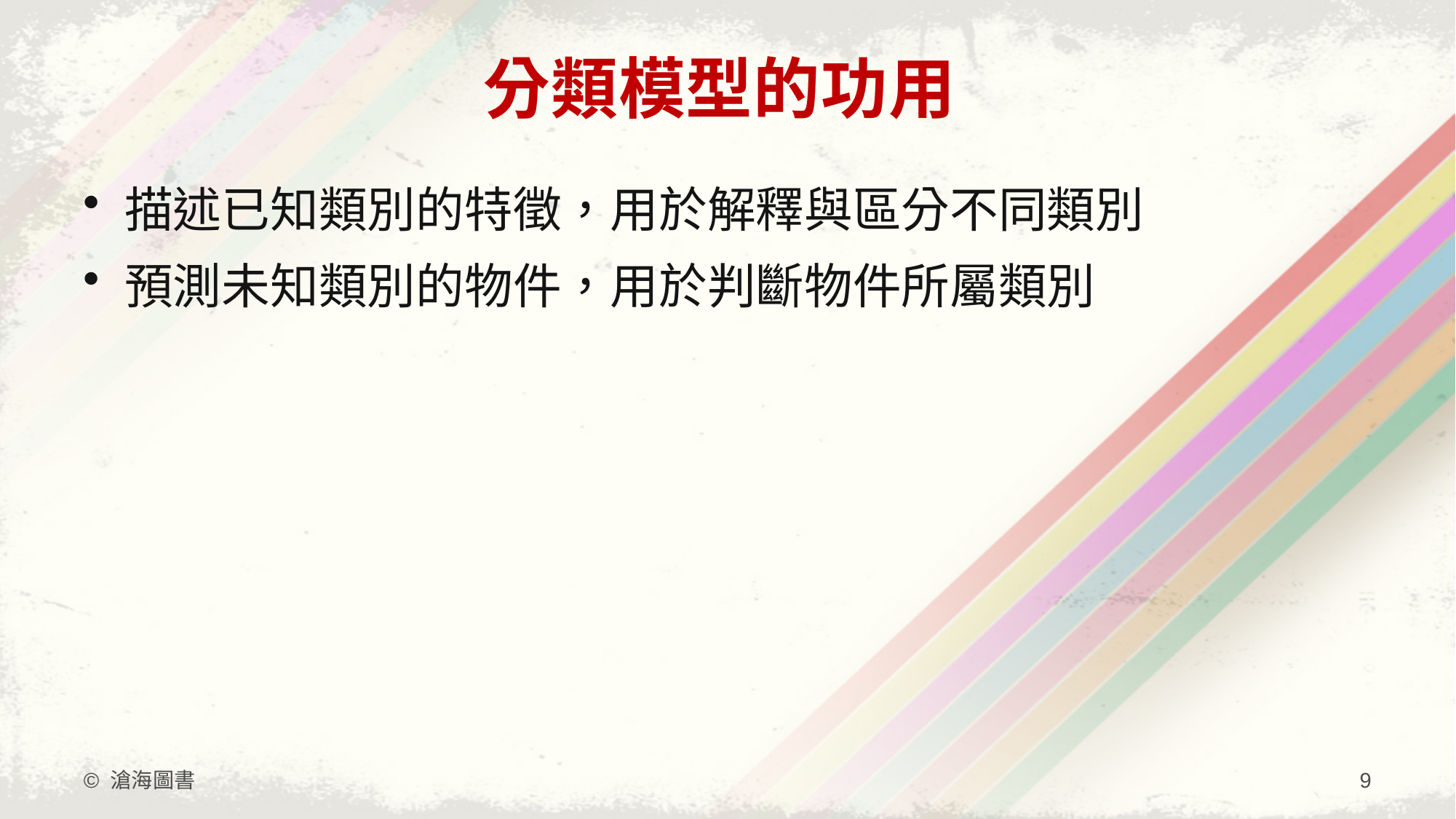

# 分類模型的功用
描述已知類別的特徵，用於解釋與區分不同類別
預測未知類別的物件，用於判斷物件所屬類別

© 滄海圖書

9